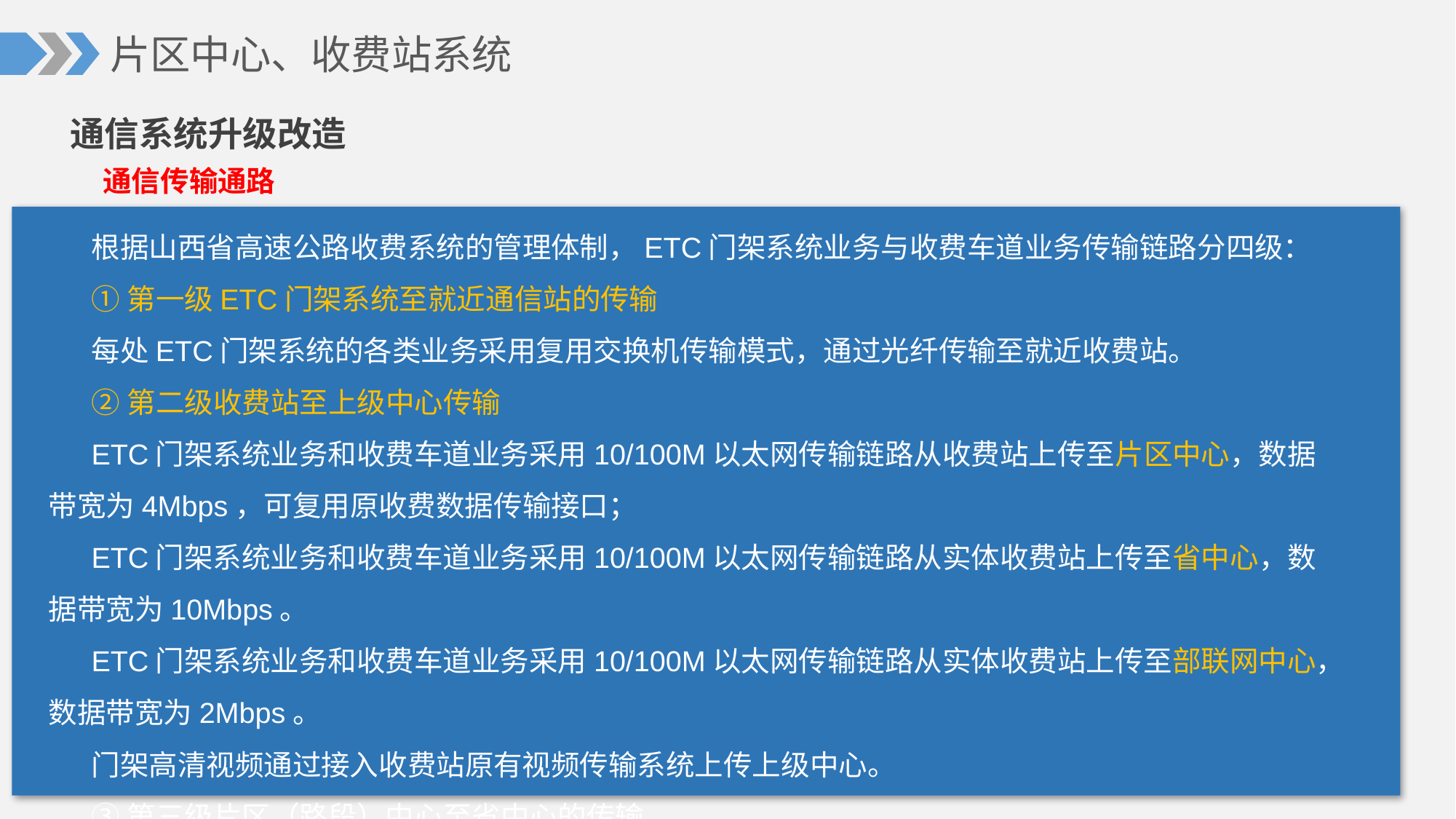

片区中心、收费站系统

 通信系统升级改造
通信传输通路

根据山西省高速公路收费系统的管理体制，ETC门架系统业务与收费车道业务传输链路分四级：
①第一级ETC门架系统至就近通信站的传输
每处ETC门架系统的各类业务采用复用交换机传输模式，通过光纤传输至就近收费站。
②第二级收费站至上级中心传输
ETC门架系统业务和收费车道业务采用10/100M以太网传输链路从收费站上传至片区中心，数据带宽为4Mbps，可复用原收费数据传输接口；
ETC门架系统业务和收费车道业务采用10/100M以太网传输链路从实体收费站上传至省中心，数据带宽为10Mbps。
ETC门架系统业务和收费车道业务采用10/100M以太网传输链路从实体收费站上传至部联网中心，数据带宽为2Mbps。
门架高清视频通过接入收费站原有视频传输系统上传上级中心。
③第三级片区（路段）中心至省中心的传输
ETC门架系统业务和收费车道业务采用10/100M以太网传输链路从路段分中心上传至省中心，数据带宽为10Mbps，可复用原收费数据传输接口。
④第四级省中心至部路网中心的传输。
充分考虑利用已有通信资源，部省之间业务传输采用国高通信网链路。